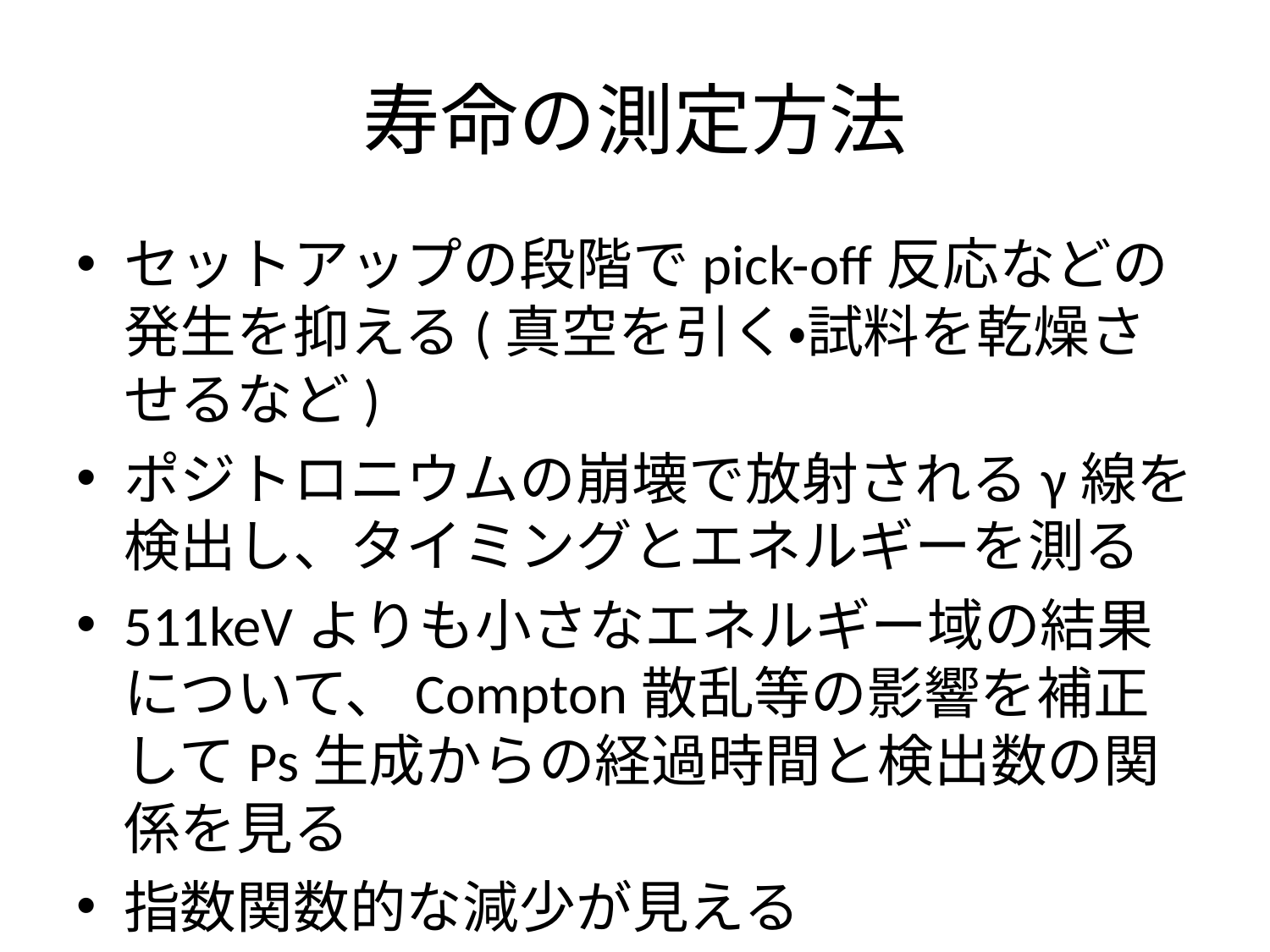

# 寿命の測定方法
セットアップの段階でpick-off反応などの発生を抑える(真空を引く・試料を乾燥させるなど)
ポジトロニウムの崩壊で放射されるγ線を検出し、タイミングとエネルギーを測る
511keVよりも小さなエネルギー域の結果について、Compton散乱等の影響を補正してPs生成からの経過時間と検出数の関係を見る
指数関数的な減少が見える